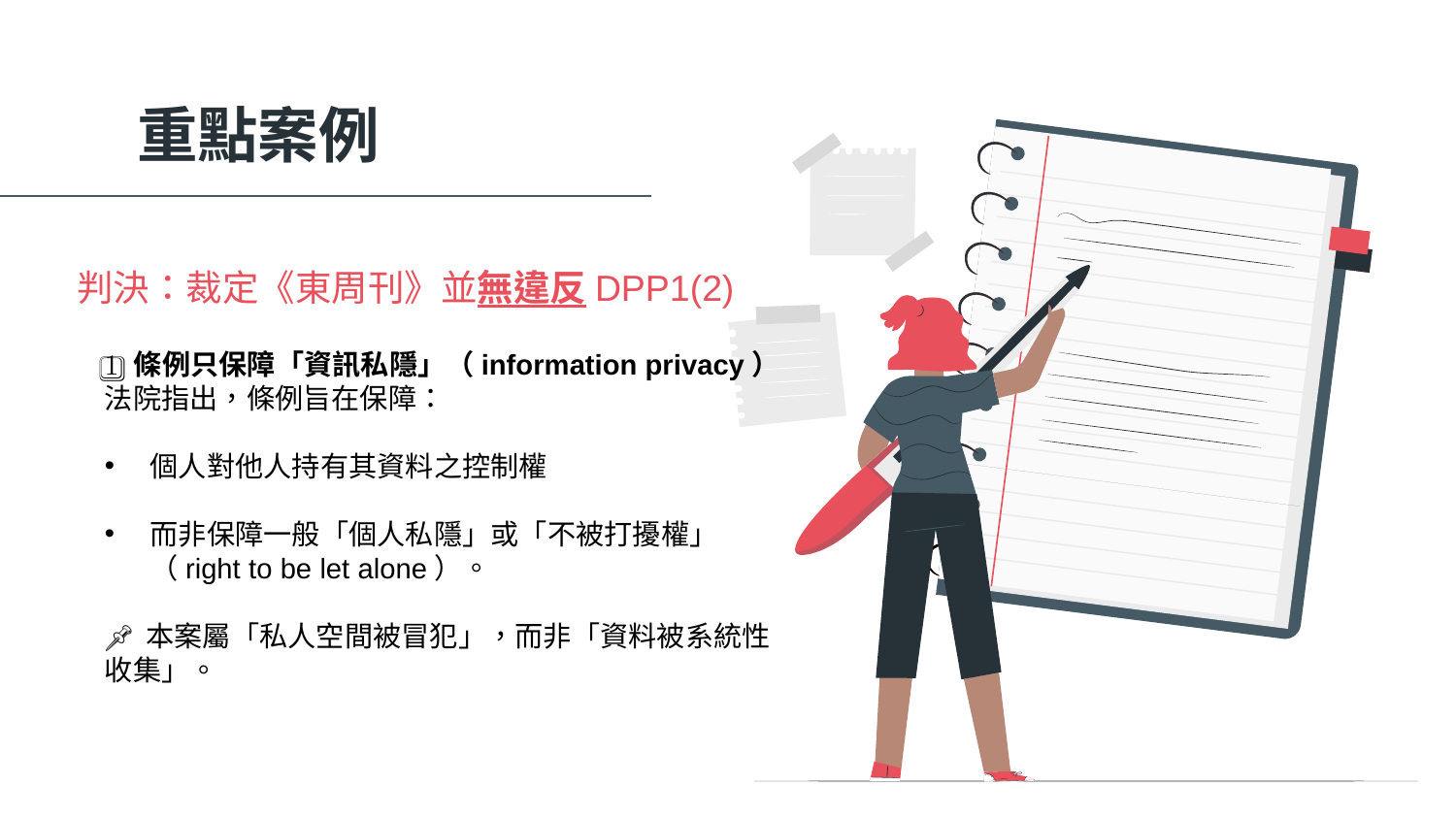

重點案例

# 判決：裁定《東周刊》並無違反DPP1(2)
1️⃣ 條例只保障「資訊私隱」（information privacy）
法院指出，條例旨在保障：
個人對他人持有其資料之控制權
而非保障一般「個人私隱」或「不被打擾權」（right to be let alone）。
📌 本案屬「私人空間被冒犯」，而非「資料被系統性收集」。